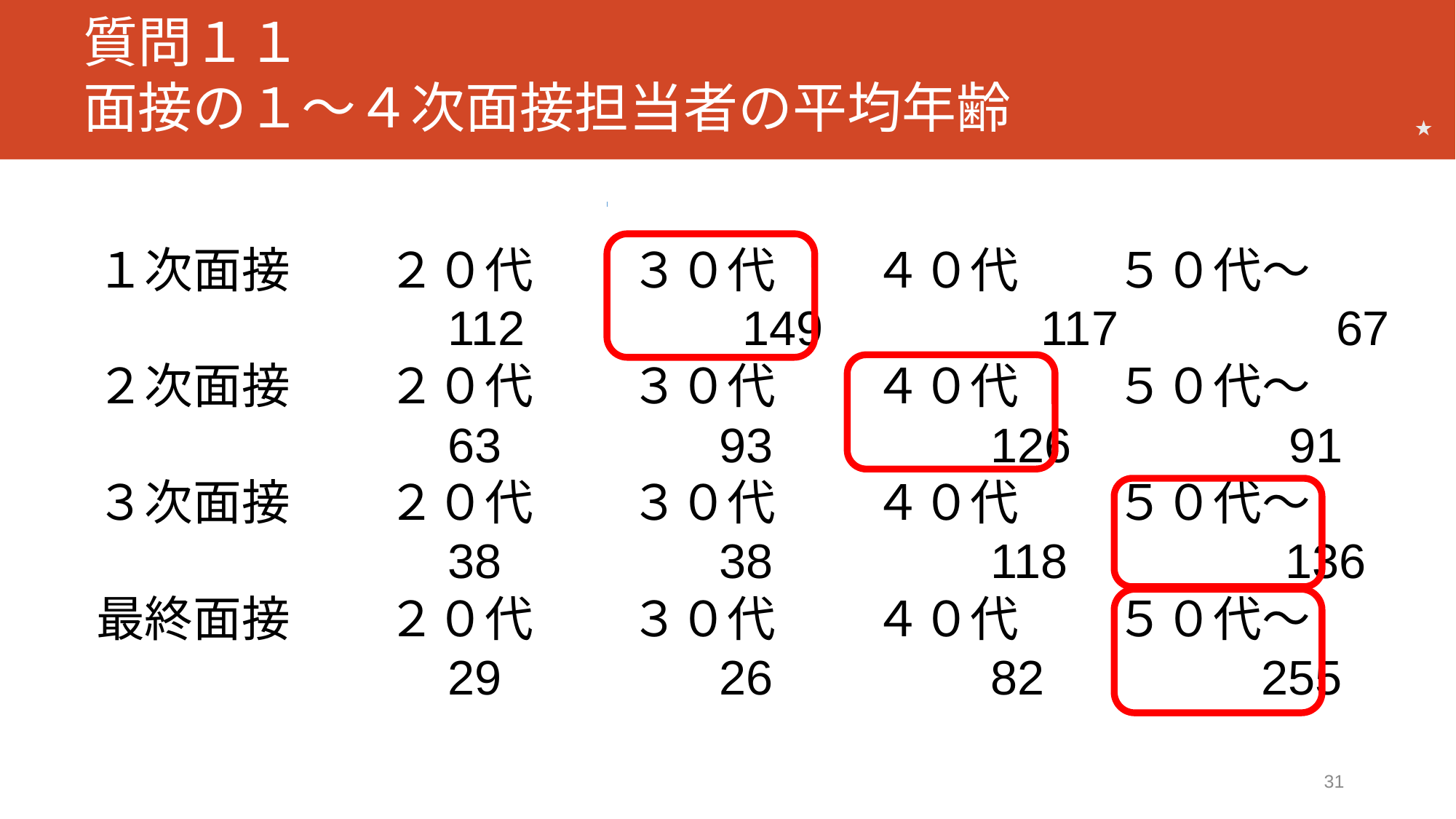

# 質問１１ 面接の１～４次面接担当者の平均年齢
★
１次面接　　２０代　　３０代　　４０代　　５０代～
　　　　　　　112　　　　149　　　　117　　　　67
２次面接　　２０代　　３０代　　４０代　　５０代～
　　　　　　　63　　　　93　　　　126　　　　91
３次面接　　２０代　　３０代　　４０代　　５０代～
　　　　　　　38　　　　38　　　　118　　　　136
最終面接　　２０代　　３０代　　４０代　　５０代～
　　　　　　　29　　　　26　　　　82　　　　255

31